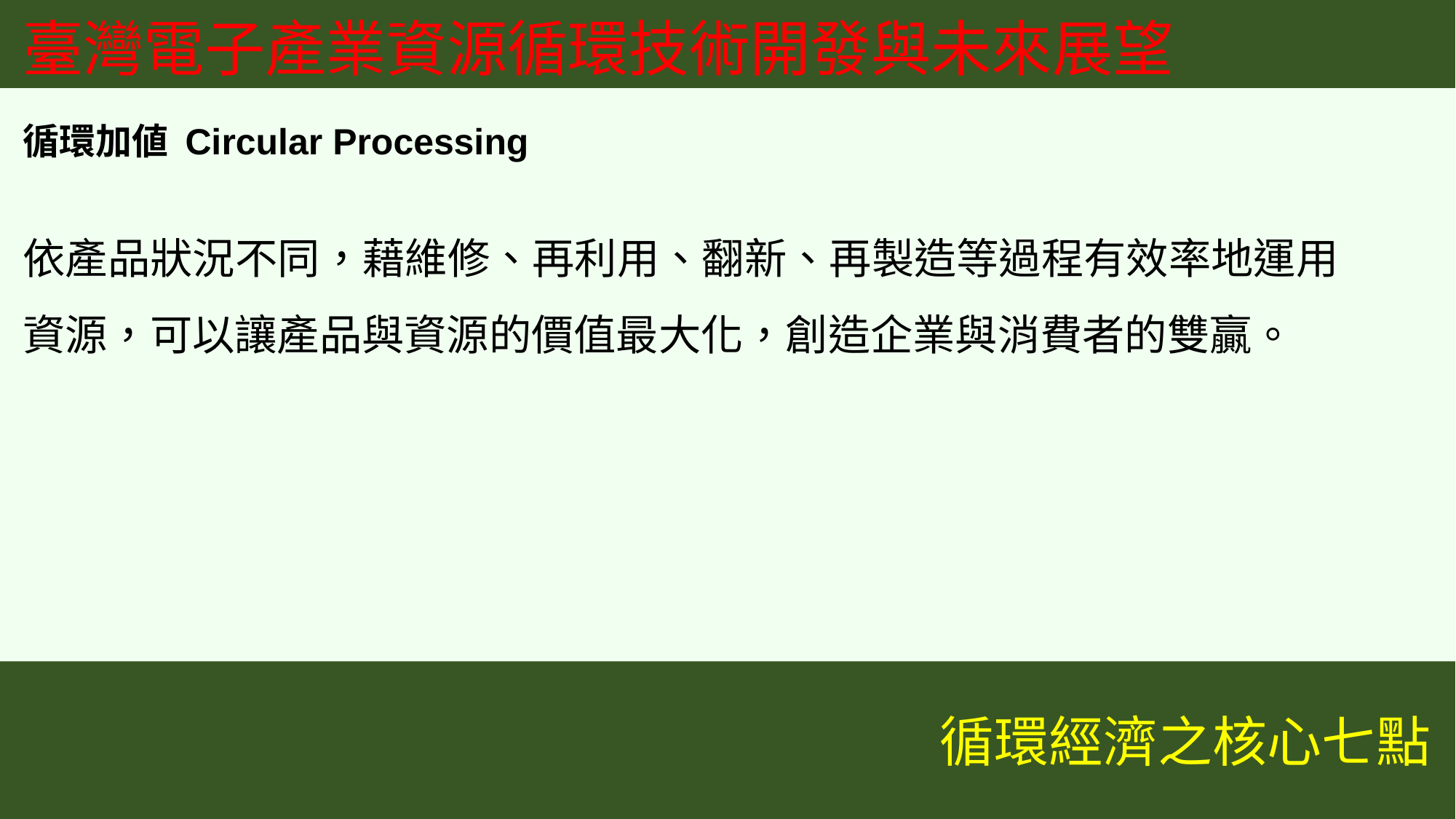

臺灣電子產業資源循環技術開發與未來展望
循環加値 Circular Processing

依產品狀況不同，藉維修、再利用、翻新、再製造等過程有效率地運用資源，可以讓產品與資源的價值最大化，創造企業與消費者的雙贏。
循環經濟之核心七點